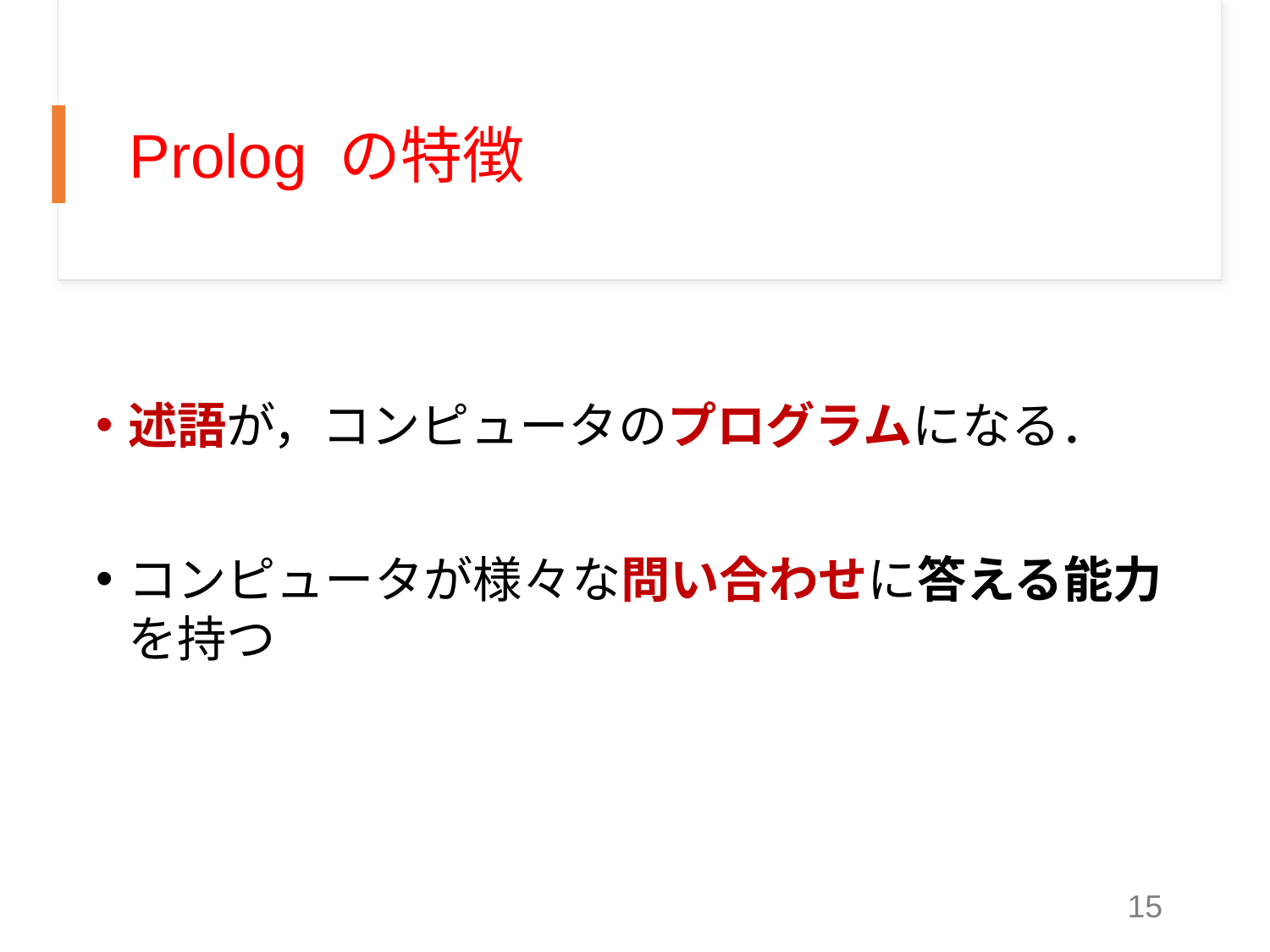

# Prolog の特徴

述語が，コンピュータのプログラムになる．

コンピュータが様々な問い合わせに答える能力を持つ
15